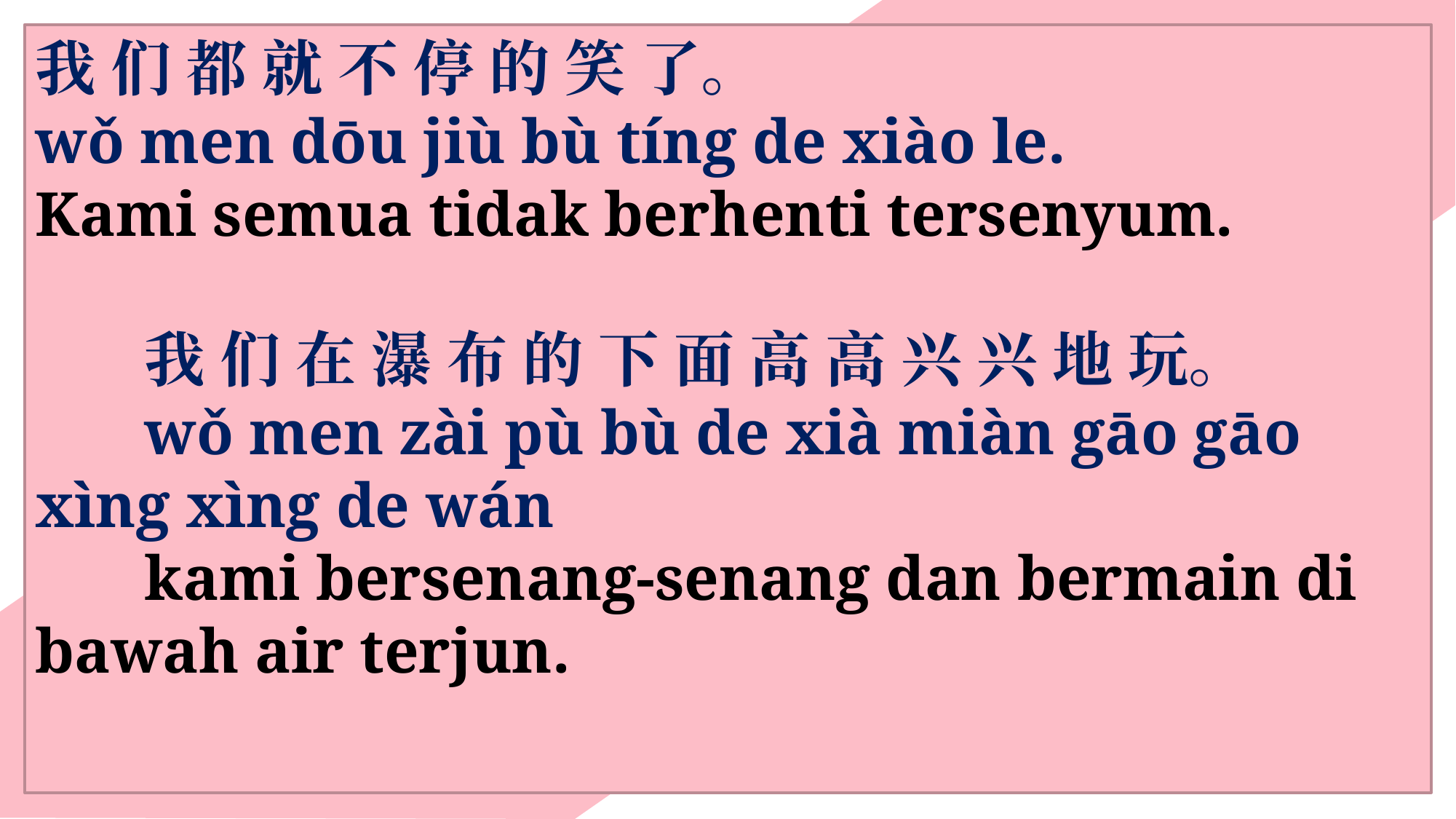

我 们 都 就 不 停 的 笑 了。
wǒ men dōu jiù bù tíng de xiào le.
Kami semua tidak berhenti tersenyum.

	我 们 在 瀑 布 的 下 面 高 高 兴 兴 地 玩。
	wǒ men zài pù bù de xià miàn gāo gāo xìng xìng de wán
	kami bersenang-senang dan bermain di bawah air terjun.